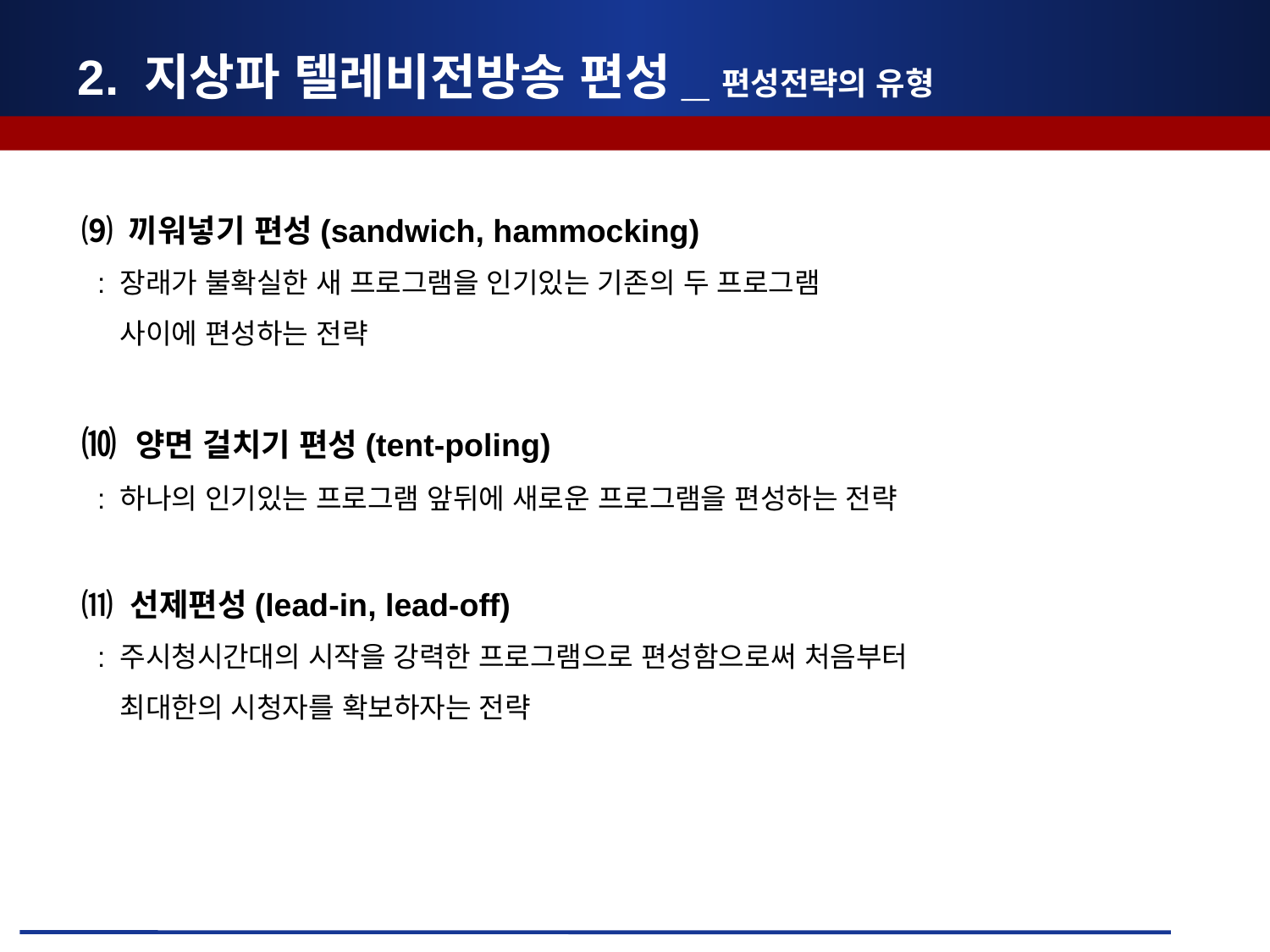

2. 지상파 텔레비전방송 편성_편성전략의 유형
⑼ 끼워넣기 편성(sandwich, hammocking)
  : 장래가 불확실한 새 프로그램을 인기있는 기존의 두 프로그램
    사이에 편성하는 전략

⑽ 양면 걸치기 편성(tent-poling)
  : 하나의 인기있는 프로그램 앞뒤에 새로운 프로그램을 편성하는 전략

⑾ 선제편성(lead-in, lead-off)
  : 주시청시간대의 시작을 강력한 프로그램으로 편성함으로써 처음부터
    최대한의 시청자를 확보하자는 전략